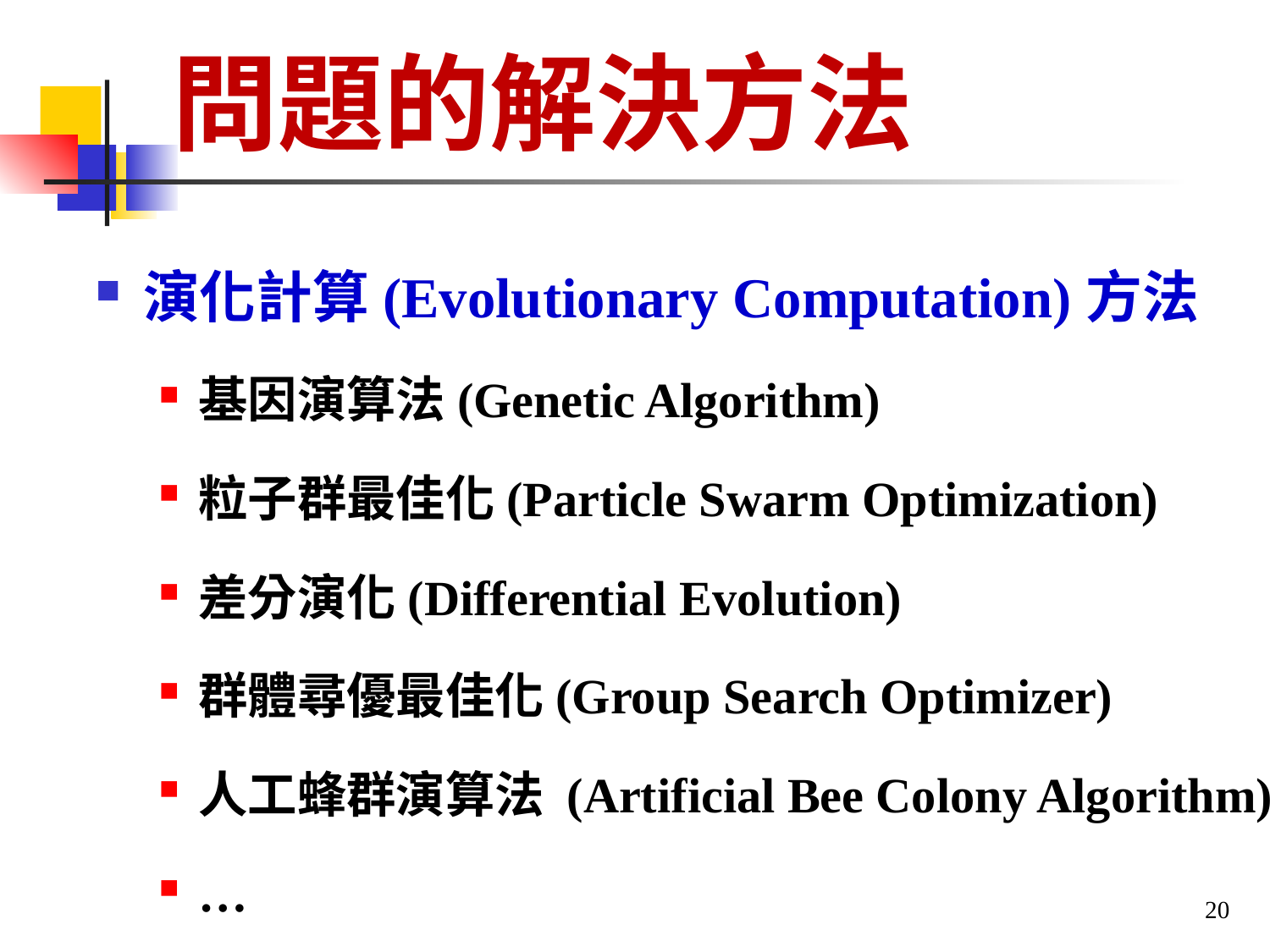

# 問題的解決方法
演化計算(Evolutionary Computation)方法
基因演算法(Genetic Algorithm)
粒子群最佳化(Particle Swarm Optimization)
差分演化(Differential Evolution)
群體尋優最佳化(Group Search Optimizer)
人工蜂群演算法 (Artificial Bee Colony Algorithm)
…

20